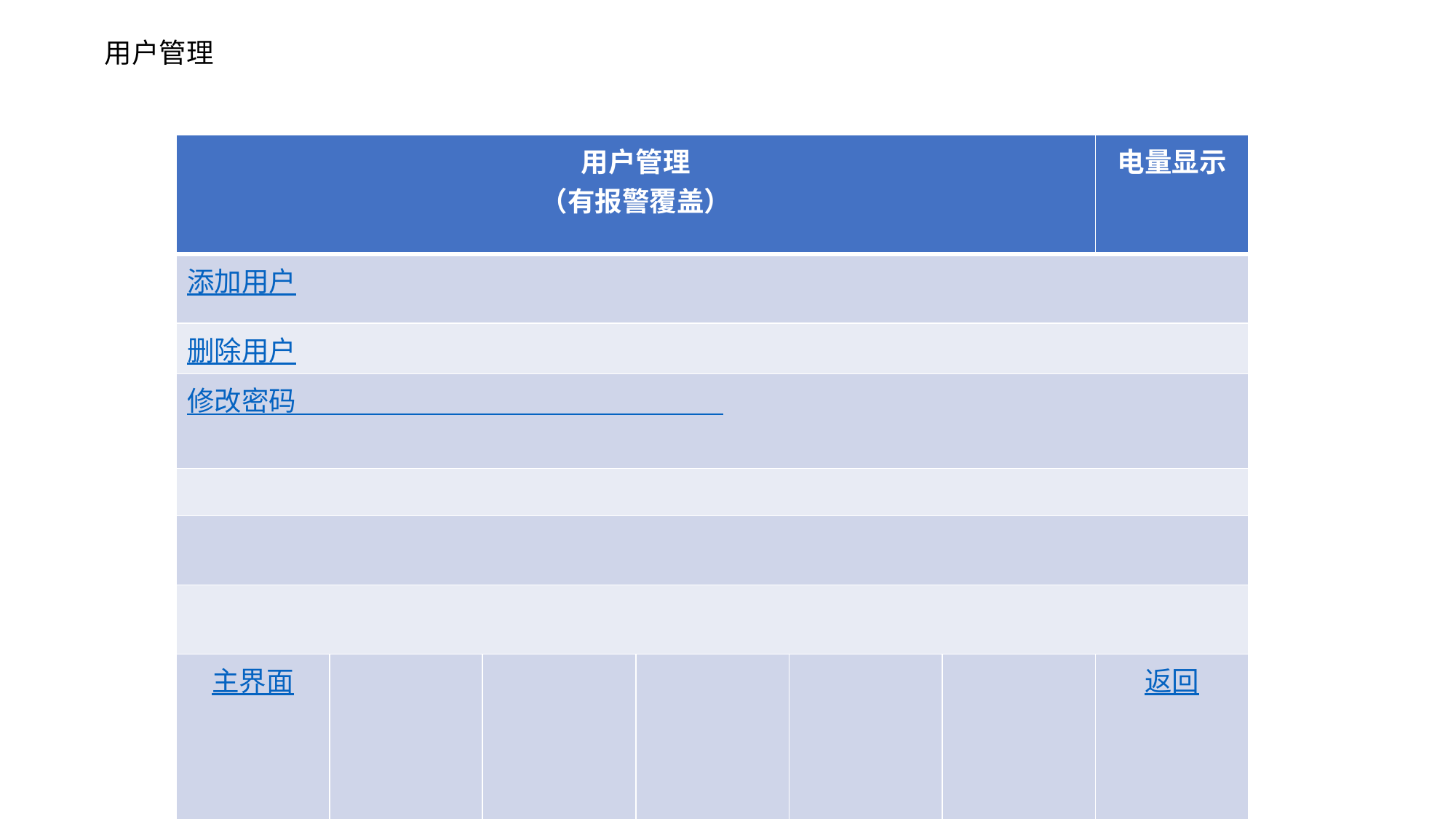

用户管理
| 用户管理 （有报警覆盖） |  |  |  |  |  | 电量显示 |
| --- | --- | --- | --- | --- | --- | --- |
| 添加用户 |  |  |  |  |  |  |
| 删除用户 |  |  |  |  |  |  |
| 修改密码 |  |  |  |  |  |  |
|  |  |  |  |  |  |  |
|  |  |  |  |  |  |  |
|  |  |  |  |  |  |  |
| 主界面 |  |  |  |  |  | 返回 |